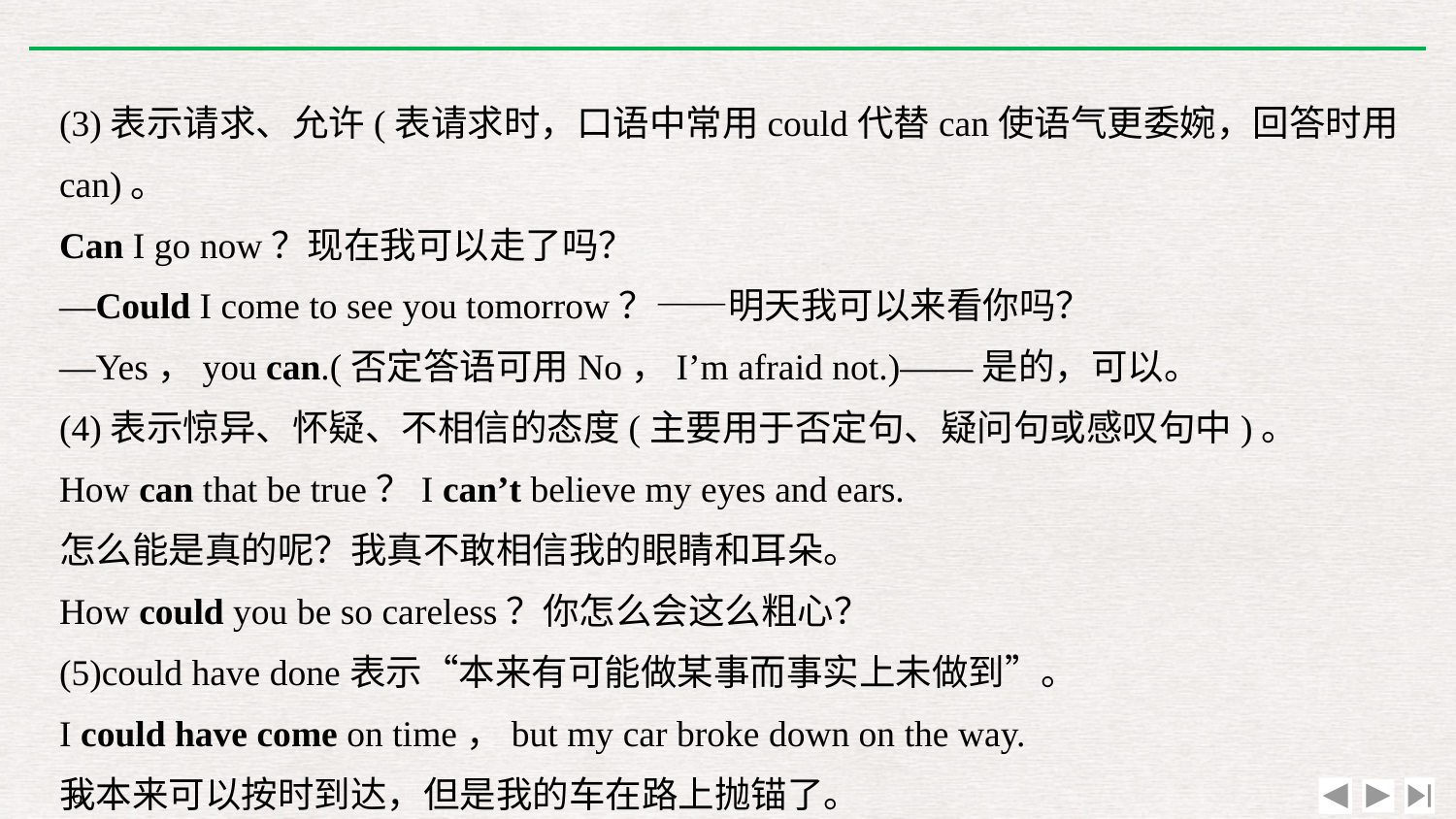

(3)表示请求、允许(表请求时，口语中常用could代替can使语气更委婉，回答时用can)。
Can I go now？现在我可以走了吗？
—Could I come to see you tomorrow？——明天我可以来看你吗？
—Yes，you can.(否定答语可用No，I’m afraid not.)——是的，可以。
(4)表示惊异、怀疑、不相信的态度(主要用于否定句、疑问句或感叹句中)。
How can that be true？I can’t believe my eyes and ears.
怎么能是真的呢？我真不敢相信我的眼睛和耳朵。
How could you be so careless？你怎么会这么粗心？
(5)could have done表示“本来有可能做某事而事实上未做到”。
I could have come on time，but my car broke down on the way.
我本来可以按时到达，但是我的车在路上抛锚了。